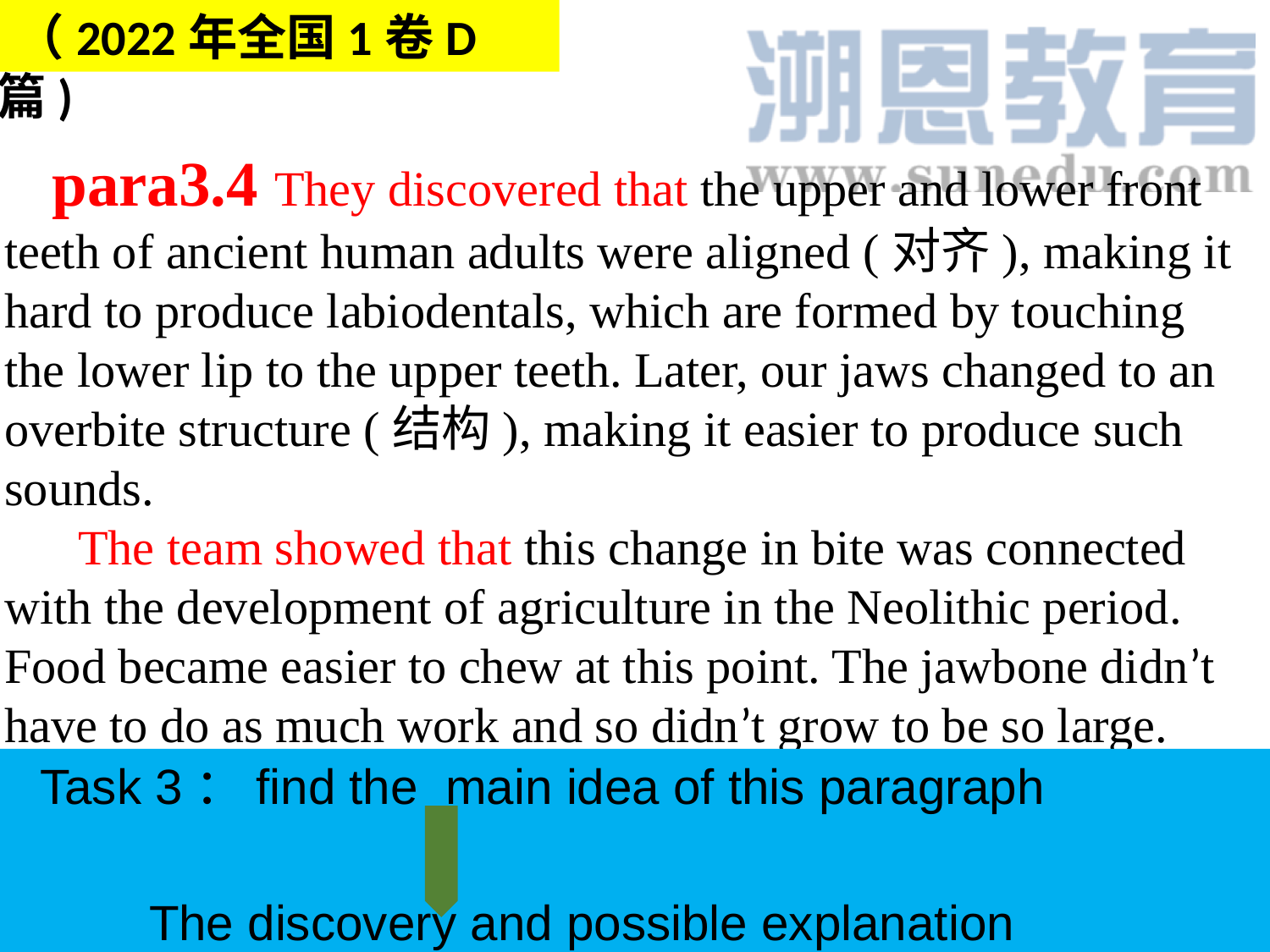

（2022年全国1卷D篇)
   para3.4 They discovered that the upper and lower front teeth of ancient human adults were aligned (对齐), making it hard to produce labiodentals, which are formed by touching the lower lip to the upper teeth. Later, our jaws changed to an
overbite structure (结构), making it easier to produce such sounds.
      The team showed that this change in bite was connected with the development of agriculture in the Neolithic period. Food became easier to chew at this point. The jawbone didn’t have to do as much work and so didn’t grow to be so large.

  Task 3：find the  main idea of this paragraph

The discovery and possible explanation